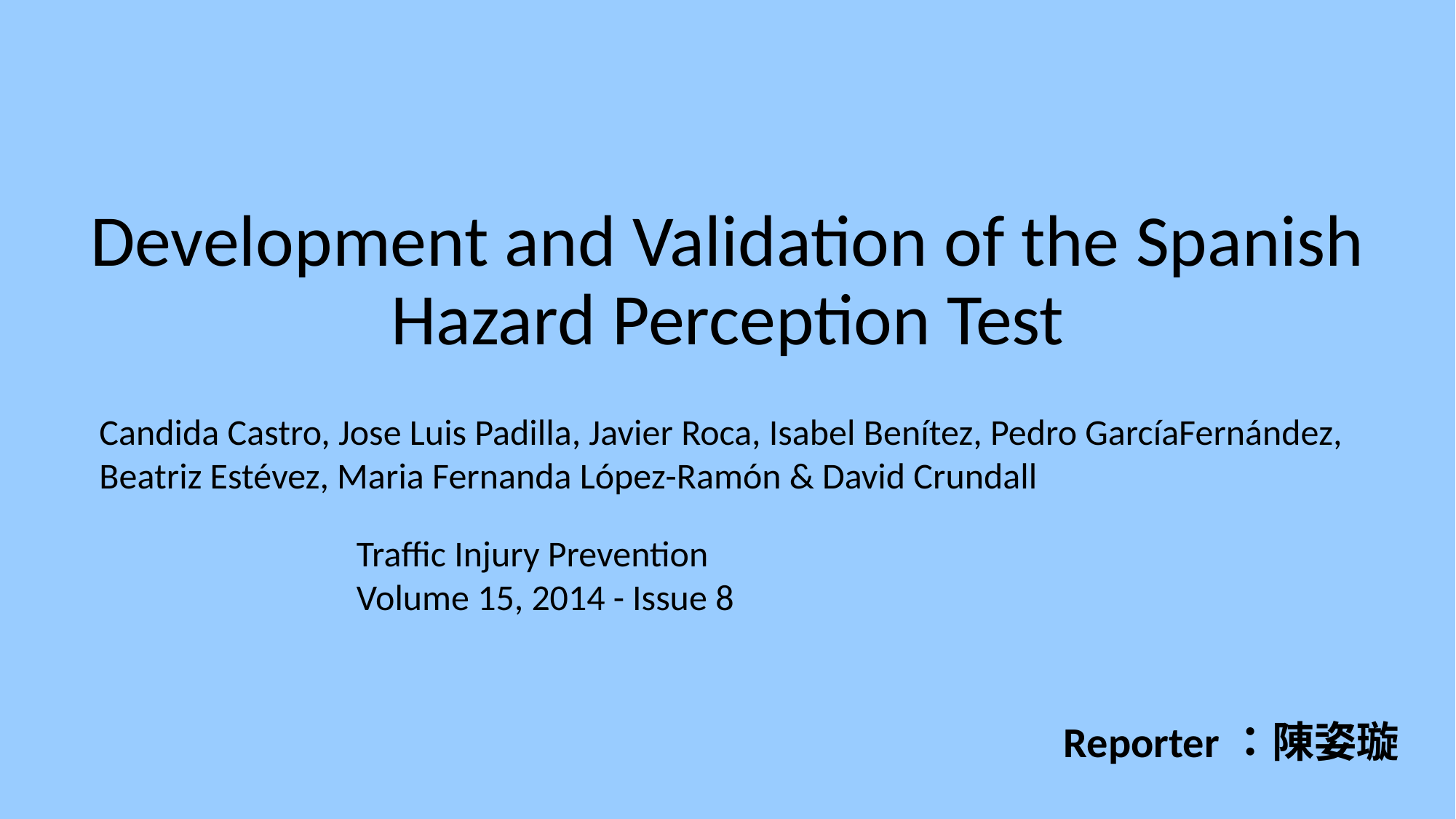

# Development and Validation of the Spanish Hazard Perception Test
Candida Castro, Jose Luis Padilla, Javier Roca, Isabel Benítez, Pedro GarcíaFernández, Beatriz Estévez, Maria Fernanda López-Ramón & David Crundall
Traffic Injury Prevention
Volume 15, 2014 - Issue 8
Reporter：陳姿璇